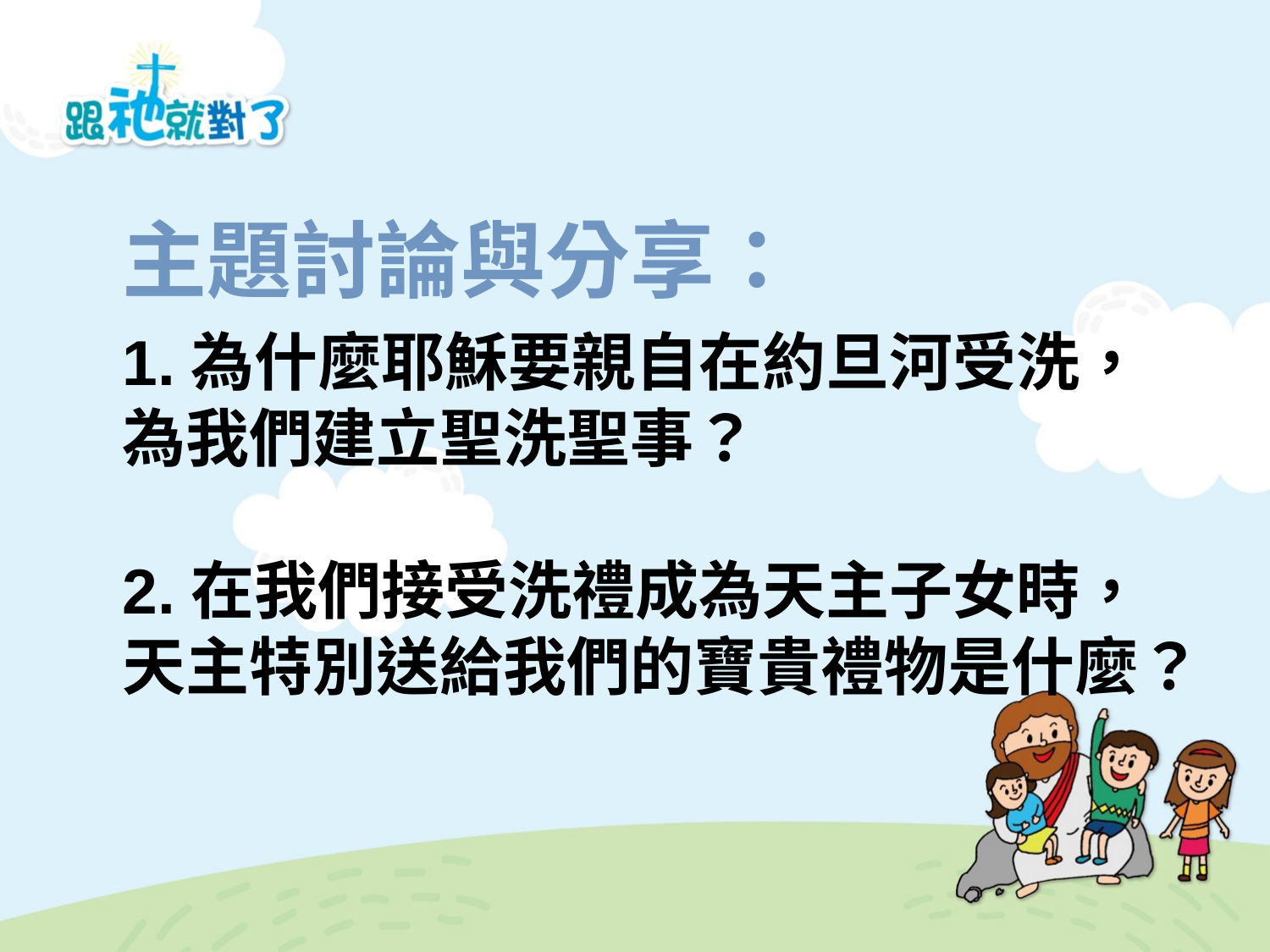

主題討論與分享：
1.為什麼耶穌要親自在約旦河受洗，為我們建立聖洗聖事？

2.在我們接受洗禮成為天主子女時，天主特別送給我們的寶貴禮物是什麼？